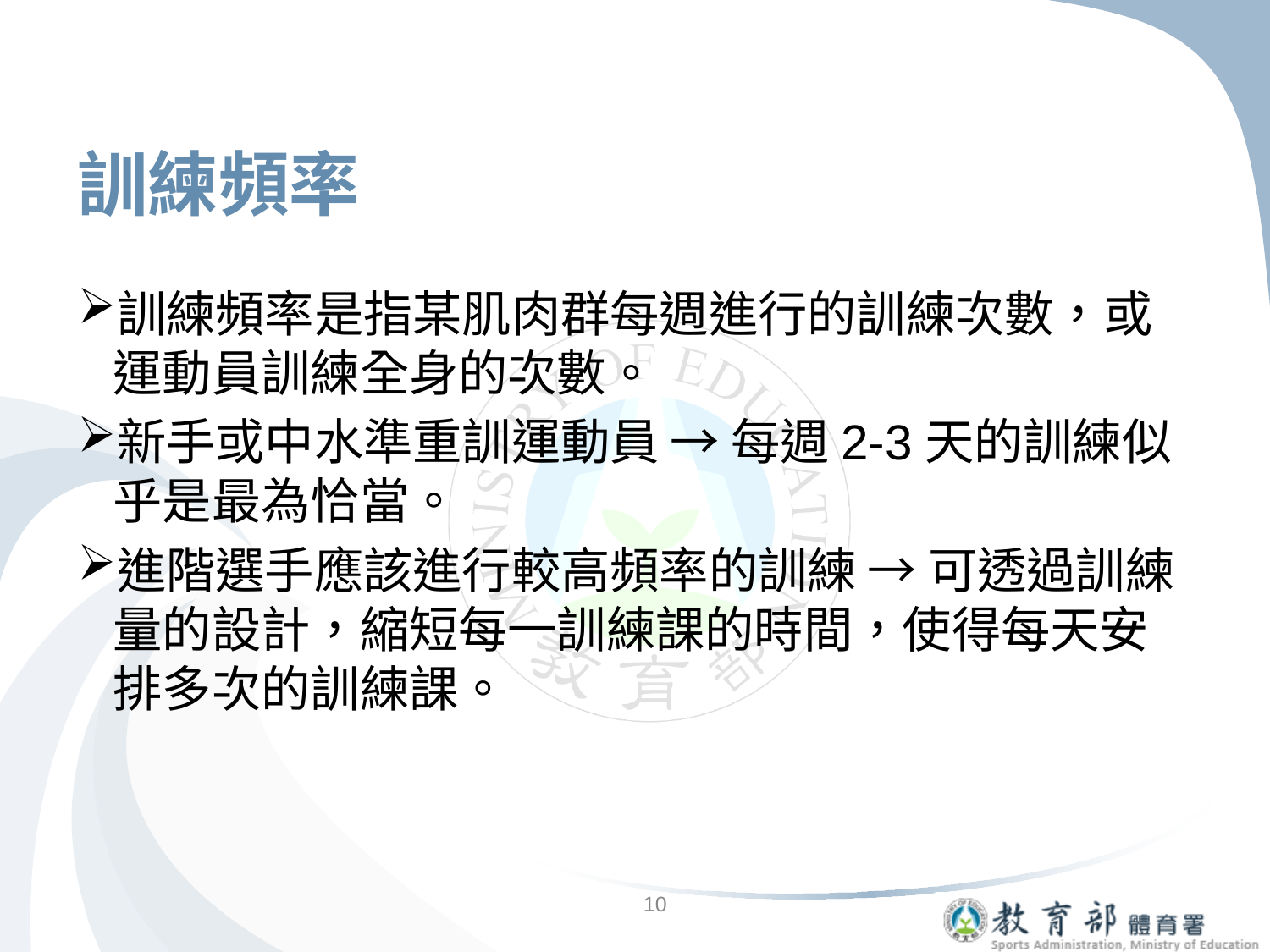

# 訓練頻率
訓練頻率是指某肌肉群每週進行的訓練次數，或運動員訓練全身的次數。
新手或中水準重訓運動員 → 每週2-3天的訓練似乎是最為恰當。
進階選手應該進行較高頻率的訓練 → 可透過訓練量的設計，縮短每一訓練課的時間，使得每天安排多次的訓練課。
10